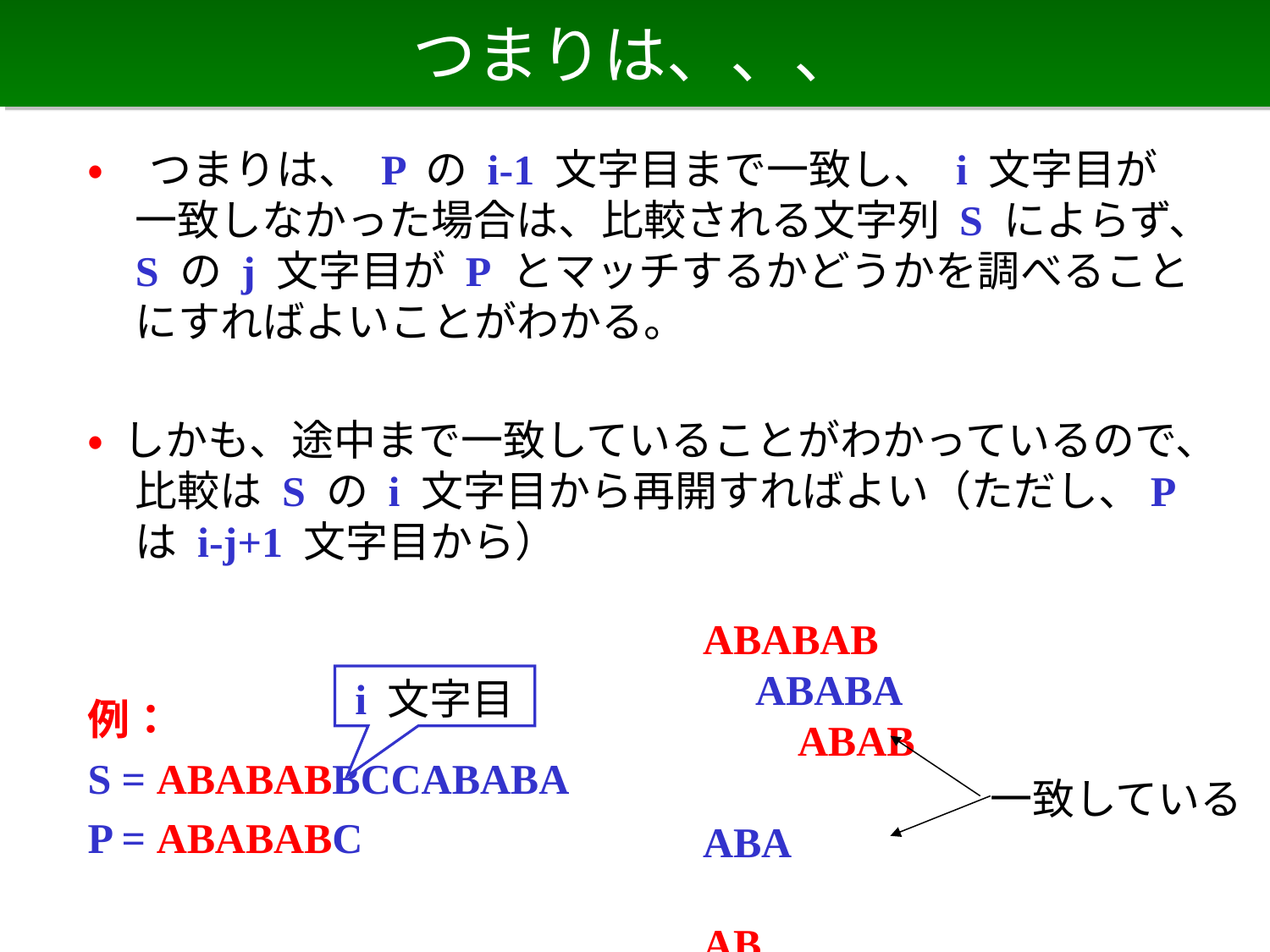

# つまりは、、、
• つまりは、 P の i-1 文字目まで一致し、 i 文字目が一致しなかった場合は、比較される文字列 S によらず、S の j 文字目が P とマッチするかどうかを調べることにすればよいことがわかる。

• しかも、途中まで一致していることがわかっているので、比較は S の i 文字目から再開すればよい（ただし、P は i-j+1 文字目から）

例：
S = ABABABBCCABABA
P = ABABABC
ABABAB
　ABABA
　　ABAB
　　　ABA
　　　　AB
　　　　　A
i 文字目

一致している